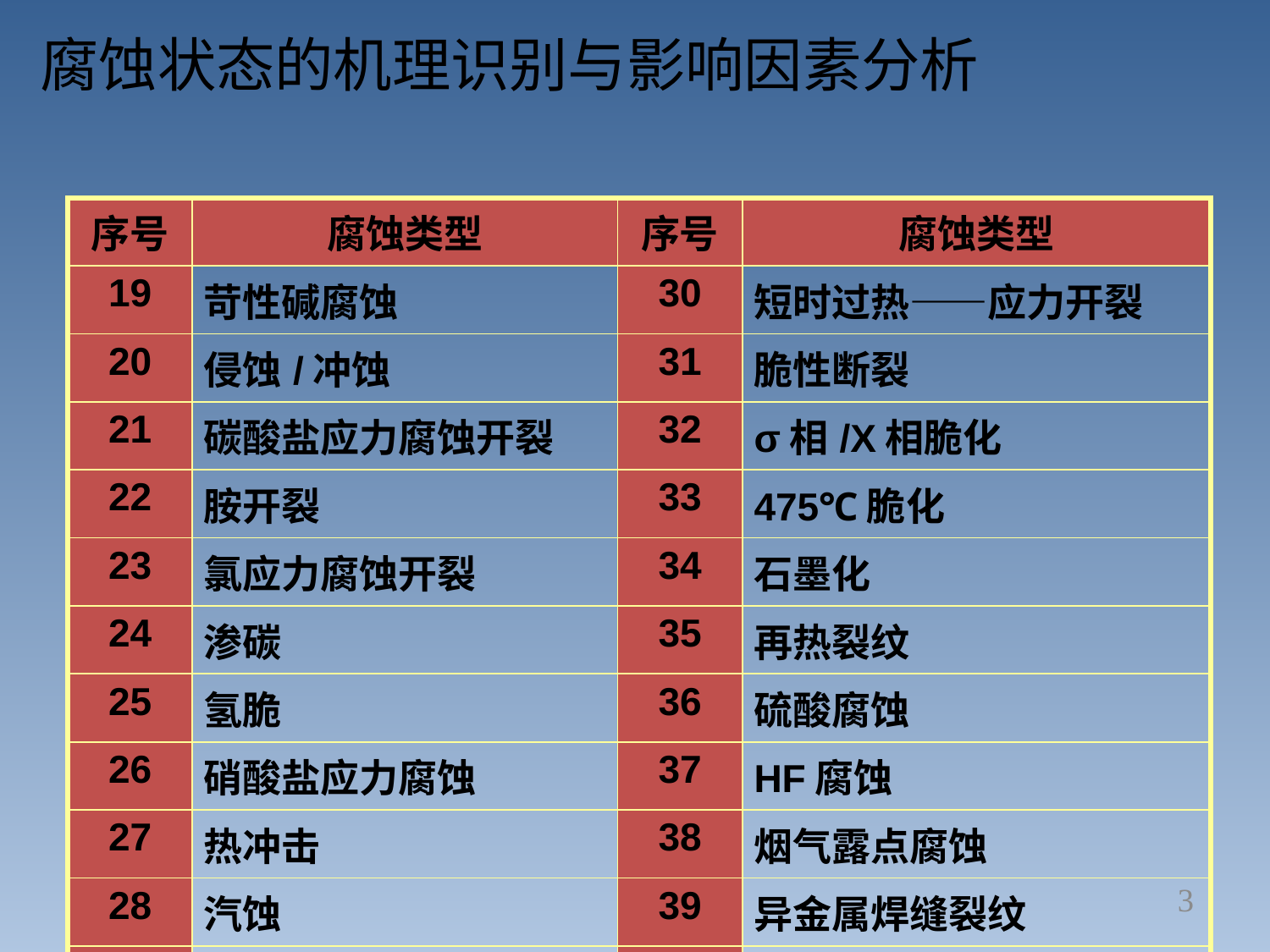

# 腐蚀状态的机理识别与影响因素分析
| 序号 | 腐蚀类型 | 序号 | 腐蚀类型 |
| --- | --- | --- | --- |
| 19 | 苛性碱腐蚀 | 30 | 短时过热——应力开裂 |
| 20 | 侵蚀/冲蚀 | 31 | 脆性断裂 |
| 21 | 碳酸盐应力腐蚀开裂 | 32 | σ相/X相脆化 |
| 22 | 胺开裂 | 33 | 475℃脆化 |
| 23 | 氯应力腐蚀开裂 | 34 | 石墨化 |
| 24 | 渗碳 | 35 | 再热裂纹 |
| 25 | 氢脆 | 36 | 硫酸腐蚀 |
| 26 | 硝酸盐应力腐蚀 | 37 | HF腐蚀 |
| 27 | 热冲击 | 38 | 烟气露点腐蚀 |
| 28 | 汽蚀 | 39 | 异金属焊缝裂纹 |
| 29 | 石墨腐蚀 | 40 | 氢致裂纹（HF） |
3